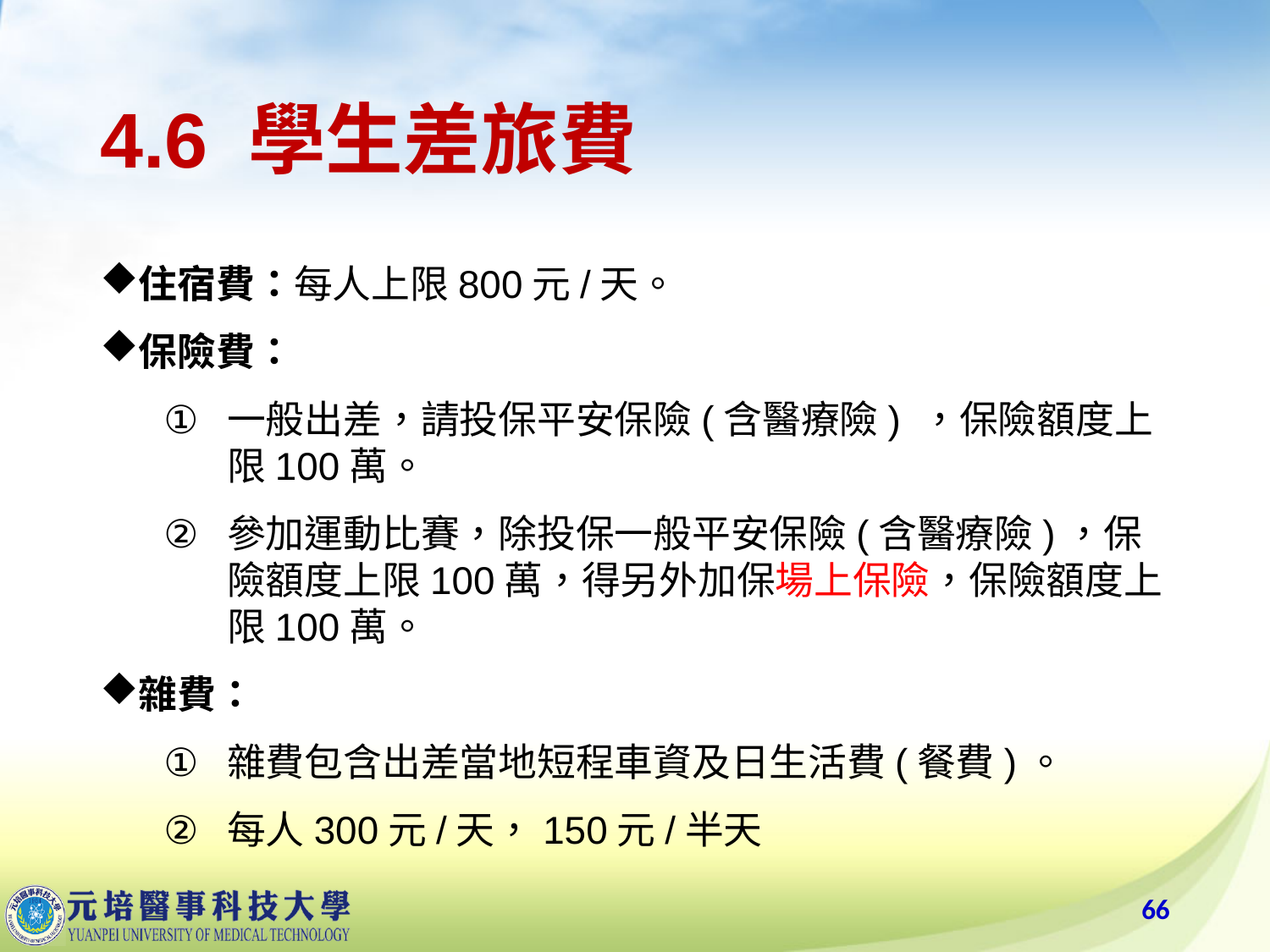

# 4.6 學生差旅費
住宿費：每人上限800元/天。
保險費：
一般出差，請投保平安保險(含醫療險) ，保險額度上限100萬。
參加運動比賽，除投保一般平安保險(含醫療險)，保險額度上限100萬，得另外加保場上保險，保險額度上限100萬。
雜費：
雜費包含出差當地短程車資及日生活費(餐費)。
每人300元/天，150元/半天

66